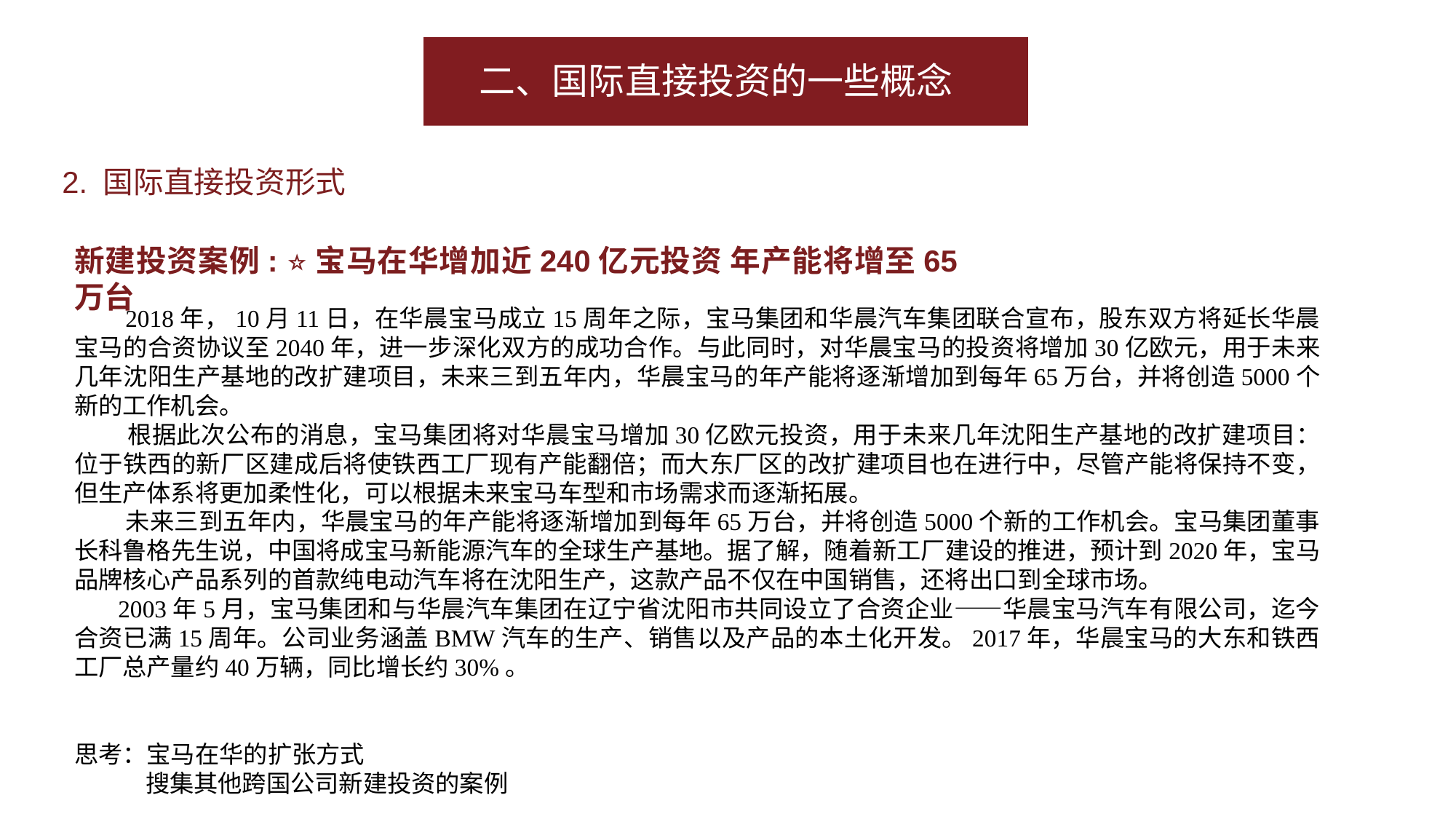

二、国际直接投资的一些概念
2. 国际直接投资形式
新建投资案例: ⭐宝马在华增加近240亿元投资 年产能将增至65万台

        2018年，10月11日，在华晨宝马成立15周年之际，宝马集团和华晨汽车集团联合宣布，股东双方将延长华晨宝马的合资协议至2040年，进一步深化双方的成功合作。与此同时，对华晨宝马的投资将增加30亿欧元，用于未来几年沈阳生产基地的改扩建项目，未来三到五年内，华晨宝马的年产能将逐渐增加到每年65万台，并将创造5000个新的工作机会。
        根据此次公布的消息，宝马集团将对华晨宝马增加30亿欧元投资，用于未来几年沈阳生产基地的改扩建项目：位于铁西的新厂区建成后将使铁西工厂现有产能翻倍；而大东厂区的改扩建项目也在进行中，尽管产能将保持不变，但生产体系将更加柔性化，可以根据未来宝马车型和市场需求而逐渐拓展。
        未来三到五年内，华晨宝马的年产能将逐渐增加到每年65万台，并将创造5000个新的工作机会。宝马集团董事长科鲁格先生说，中国将成宝马新能源汽车的全球生产基地。据了解，随着新工厂建设的推进，预计到2020年，宝马品牌核心产品系列的首款纯电动汽车将在沈阳生产，这款产品不仅在中国销售，还将出口到全球市场。
       2003年5月，宝马集团和与华晨汽车集团在辽宁省沈阳市共同设立了合资企业——华晨宝马汽车有限公司，迄今合资已满15周年。公司业务涵盖BMW汽车的生产、销售以及产品的本土化开发。2017年，华晨宝马的大东和铁西工厂总产量约40万辆，同比增长约30%。

思考：宝马在华的扩张方式
            搜集其他跨国公司新建投资的案例